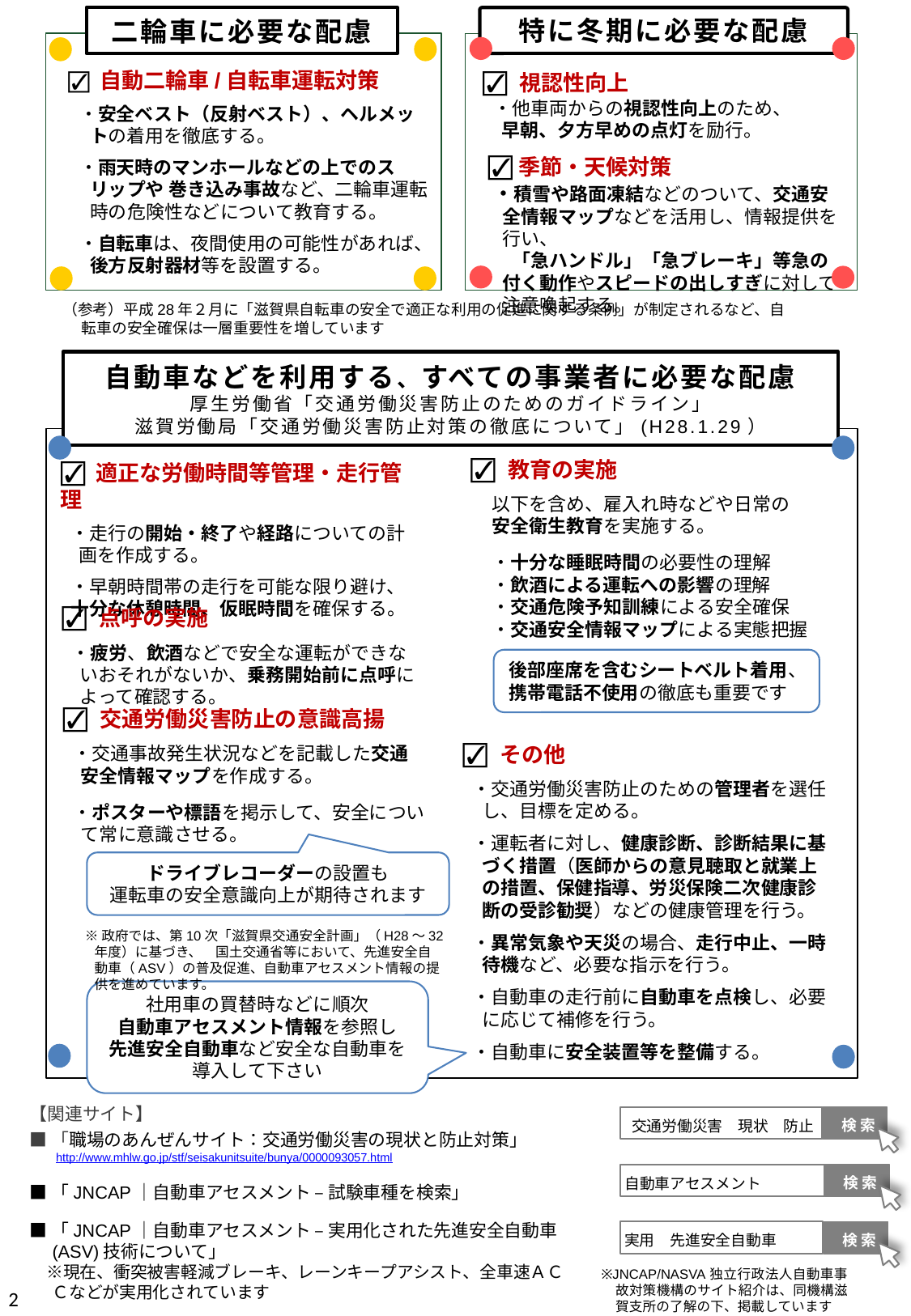

二輪車に必要な配慮
特に冬期に必要な配慮
☑ 自動二輪車/自転車運転対策
・安全ベスト（反射ベスト）、ヘルメットの着用を徹底する。
・雨天時のマンホールなどの上でのスリップや 巻き込み事故など、二輪車運転時の危険性などについて教育する。
・自転車は、夜間使用の可能性があれば、後方反射器材等を設置する。
 ☑ 視認性向上
・他車両からの視認性向上のため、
早朝、夕方早めの点灯を励行。
　☑ 季節・天候対策
・積雪や路面凍結などのついて、交通安全情報マップなどを活用し、情報提供を行い、
　「急ハンドル」「急ブレーキ」等急の付く動作やスピードの出しすぎに対して注意喚起する。

（参考）平成28年２月に「滋賀県自転車の安全で適正な利用の促進に関する条例」が制定されるなど、自転車の安全確保は一層重要性を増しています
自動車などを利用する、すべての事業者に必要な配慮
厚生労働省「交通労働災害防止のためのガイドライン」
滋賀労働局「交通労働災害防止対策の徹底について」(H28.1.29）

☑ 教育の実施
以下を含め、雇入れ時などや日常の
安全衛生教育を実施する。

・十分な睡眠時間の必要性の理解
・飲酒による運転への影響の理解
・交通危険予知訓練による安全確保
・交通安全情報マップによる実態把握
☑ 適正な労働時間等管理・走行管理
・走行の開始・終了や経路についての計画を作成する。
・早朝時間帯の走行を可能な限り避け、
十分な休憩時間、仮眠時間を確保する。
☑ 点呼の実施
・疲労、飲酒などで安全な運転ができないおそれがないか、乗務開始前に点呼によって確認する。
後部座席を含むシートベルト着用、携帯電話不使用の徹底も重要です
☑ 交通労働災害防止の意識高揚
・交通事故発生状況などを記載した交通安全情報マップを作成する。

・ポスターや標語を掲示して、安全について常に意識させる。
☑ その他
・交通労働災害防止のための管理者を選任し、目標を定める。
・運転者に対し、健康診断、診断結果に基づく措置（医師からの意見聴取と就業上の措置、保健指導、労災保険二次健康診断の受診勧奨）などの健康管理を行う。
・異常気象や天災の場合、走行中止、一時待機など、必要な指示を行う。
・自動車の走行前に自動車を点検し、必要に応じて補修を行う。
・自動車に安全装置等を整備する。
ドライブレコーダーの設置も
運転車の安全意識向上が期待されます
※政府では、第10次「滋賀県交通安全計画」（H28～32年度）に基づき、　国土交通省等において、先進安全自動車（ASV）の普及促進、自動車アセスメント情報の提供を進めています。
社用車の買替時などに順次
自動車アセスメント情報を参照し
先進安全自動車など安全な自動車を
導入して下さい

【関連サイト】
■「職場のあんぜんサイト：交通労働災害の現状と防止対策」
　　http://www.mhlw.go.jp/stf/seisakunitsuite/bunya/0000093057.html
■「JNCAP｜自動車アセスメント – 試験車種を検索」
■「JNCAP｜自動車アセスメント – 実用化された先進安全自動車(ASV)技術について」
　※現在、衝突被害軽減ブレーキ、レーンキープアシスト、全車速ＡＣＣなどが実用化されています
 交通労働災害　現状　防止
 検 索

自動車アセスメント
 検 索

実用　先進安全自動車
 検 索

2
※JNCAP/NASVA独立行政法人自動車事故対策機構のサイト紹介は、同機構滋賀支所の了解の下、掲載しています